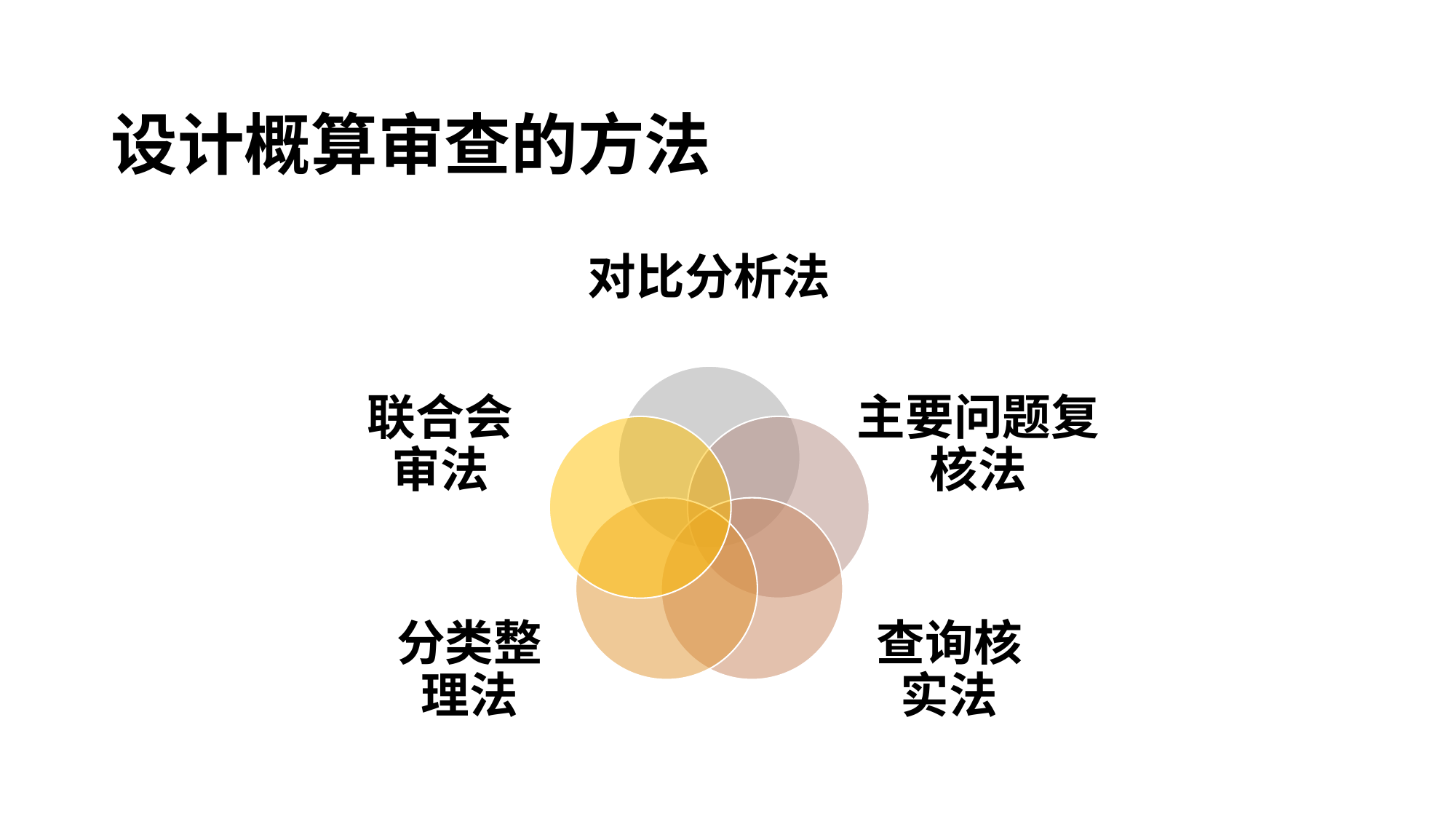

# 设计概算审查的方法
对比分析法
主要问题复核法
查询核实法
分类整理法
联合会审法